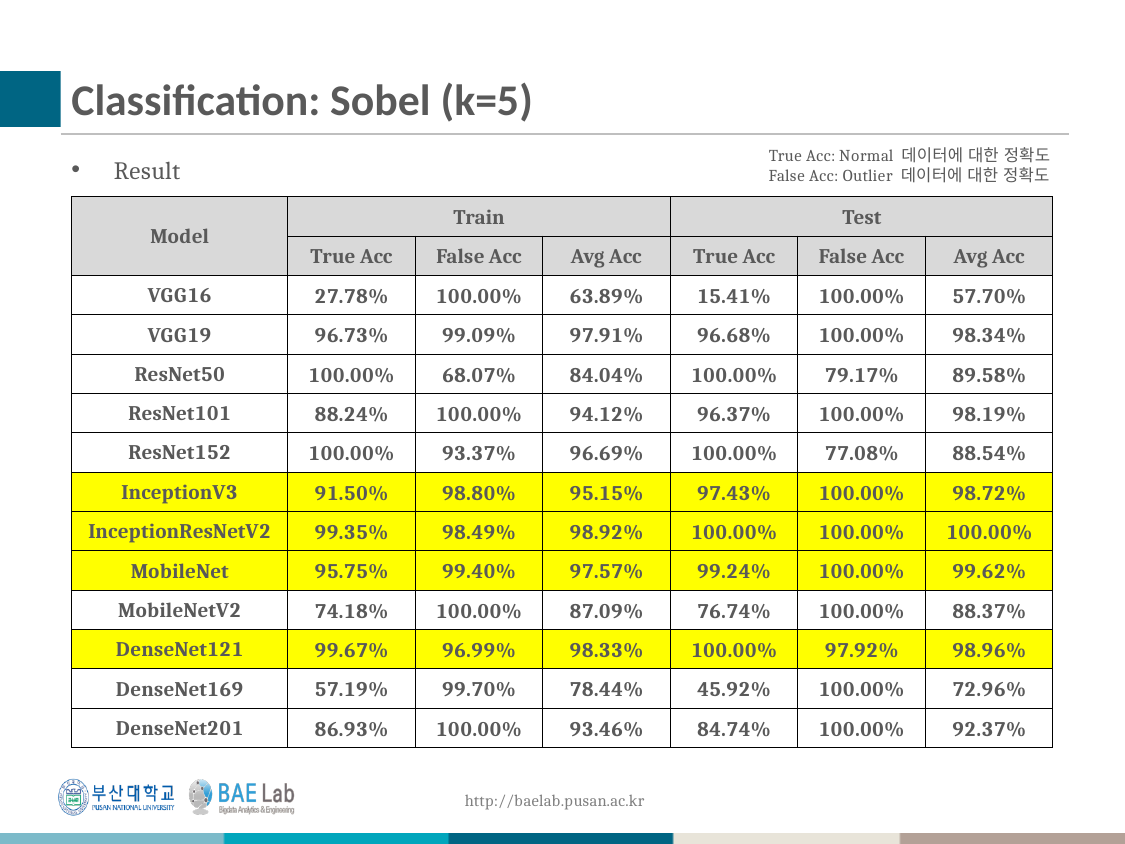

# Classification: Sobel (k=5)
True Acc: Normal 데이터에 대한 정확도
False Acc: Outlier 데이터에 대한 정확도
Result
| Model | Train |  |  | Test |  |  |
| --- | --- | --- | --- | --- | --- | --- |
|  | True Acc | False Acc | Avg Acc | True Acc | False Acc | Avg Acc |
| VGG16 | 27.78% | 100.00% | 63.89% | 15.41% | 100.00% | 57.70% |
| VGG19 | 96.73% | 99.09% | 97.91% | 96.68% | 100.00% | 98.34% |
| ResNet50 | 100.00% | 68.07% | 84.04% | 100.00% | 79.17% | 89.58% |
| ResNet101 | 88.24% | 100.00% | 94.12% | 96.37% | 100.00% | 98.19% |
| ResNet152 | 100.00% | 93.37% | 96.69% | 100.00% | 77.08% | 88.54% |
| InceptionV3 | 91.50% | 98.80% | 95.15% | 97.43% | 100.00% | 98.72% |
| InceptionResNetV2 | 99.35% | 98.49% | 98.92% | 100.00% | 100.00% | 100.00% |
| MobileNet | 95.75% | 99.40% | 97.57% | 99.24% | 100.00% | 99.62% |
| MobileNetV2 | 74.18% | 100.00% | 87.09% | 76.74% | 100.00% | 88.37% |
| DenseNet121 | 99.67% | 96.99% | 98.33% | 100.00% | 97.92% | 98.96% |
| DenseNet169 | 57.19% | 99.70% | 78.44% | 45.92% | 100.00% | 72.96% |
| DenseNet201 | 86.93% | 100.00% | 93.46% | 84.74% | 100.00% | 92.37% |